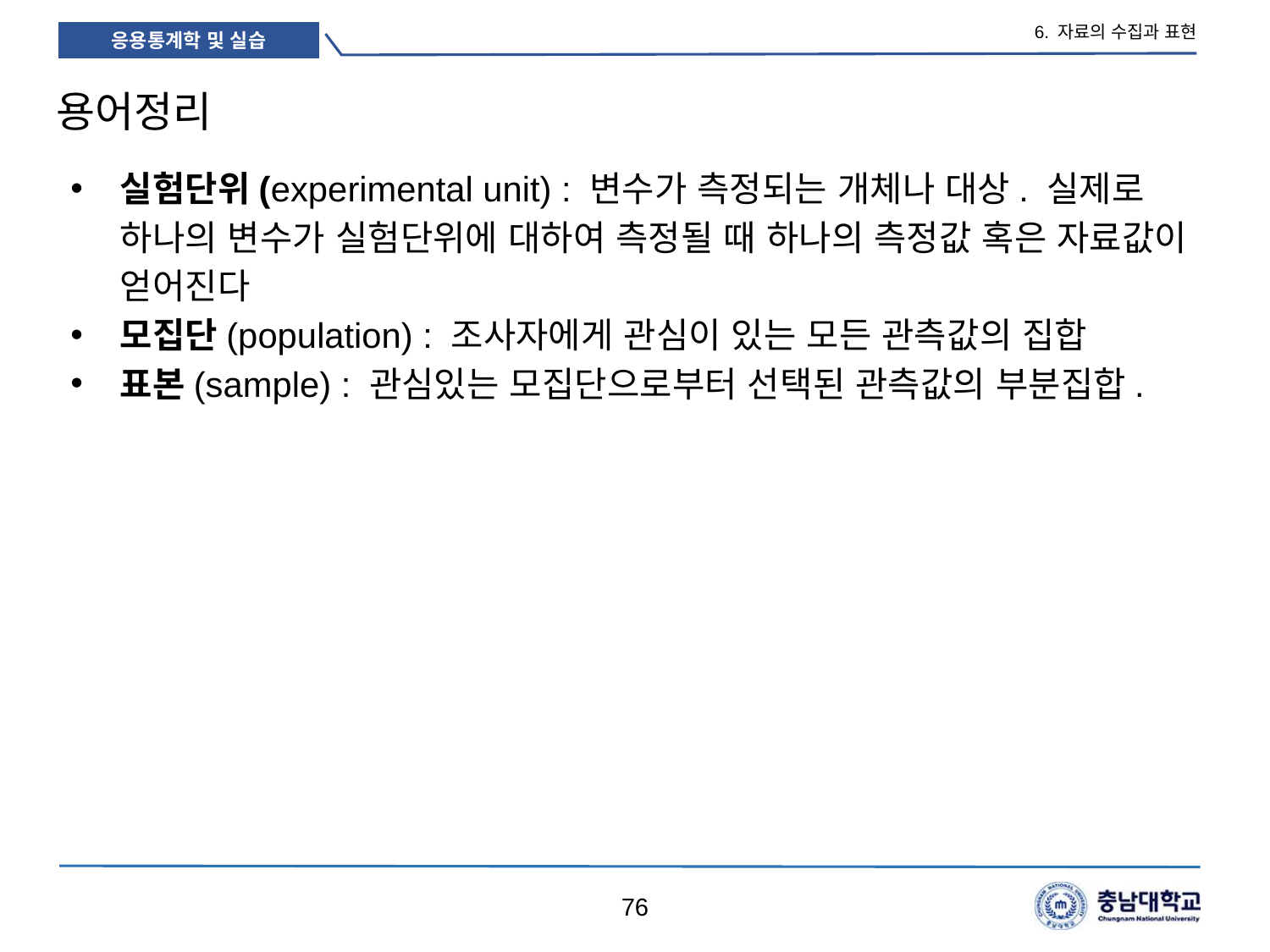

6. 자료의 수집과 표현
# 용어정리
실험단위(experimental unit) : 변수가 측정되는 개체나 대상. 실제로 하나의 변수가 실험단위에 대하여 측정될 때 하나의 측정값 혹은 자료값이 얻어진다
모집단(population) : 조사자에게 관심이 있는 모든 관측값의 집합
표본(sample) : 관심있는 모집단으로부터 선택된 관측값의 부분집합.
76